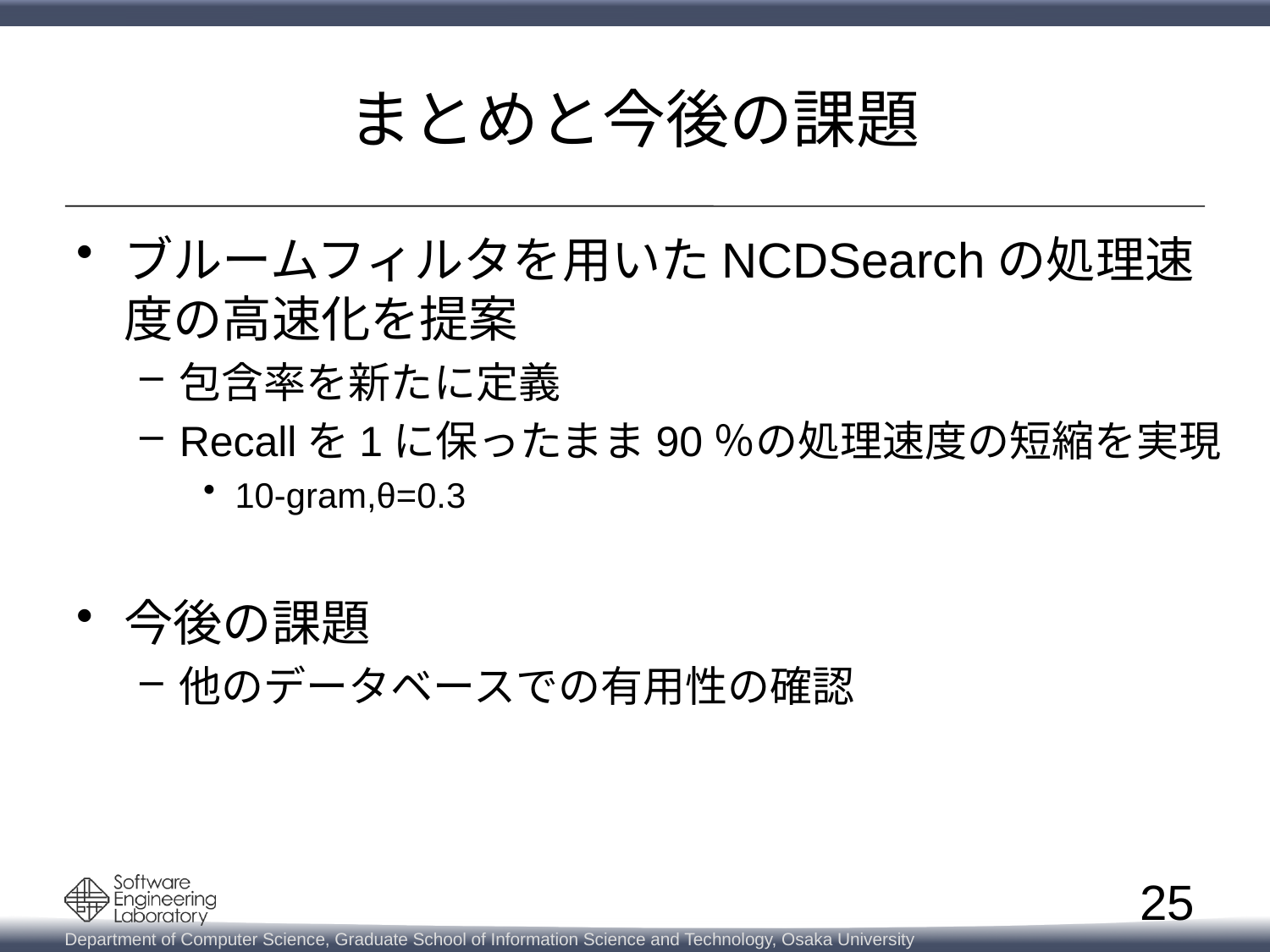

# まとめと今後の課題
ブルームフィルタを用いたNCDSearchの処理速度の高速化を提案
包含率を新たに定義
Recallを1に保ったまま90％の処理速度の短縮を実現
10-gram,θ=0.3

今後の課題
他のデータベースでの有用性の確認

25